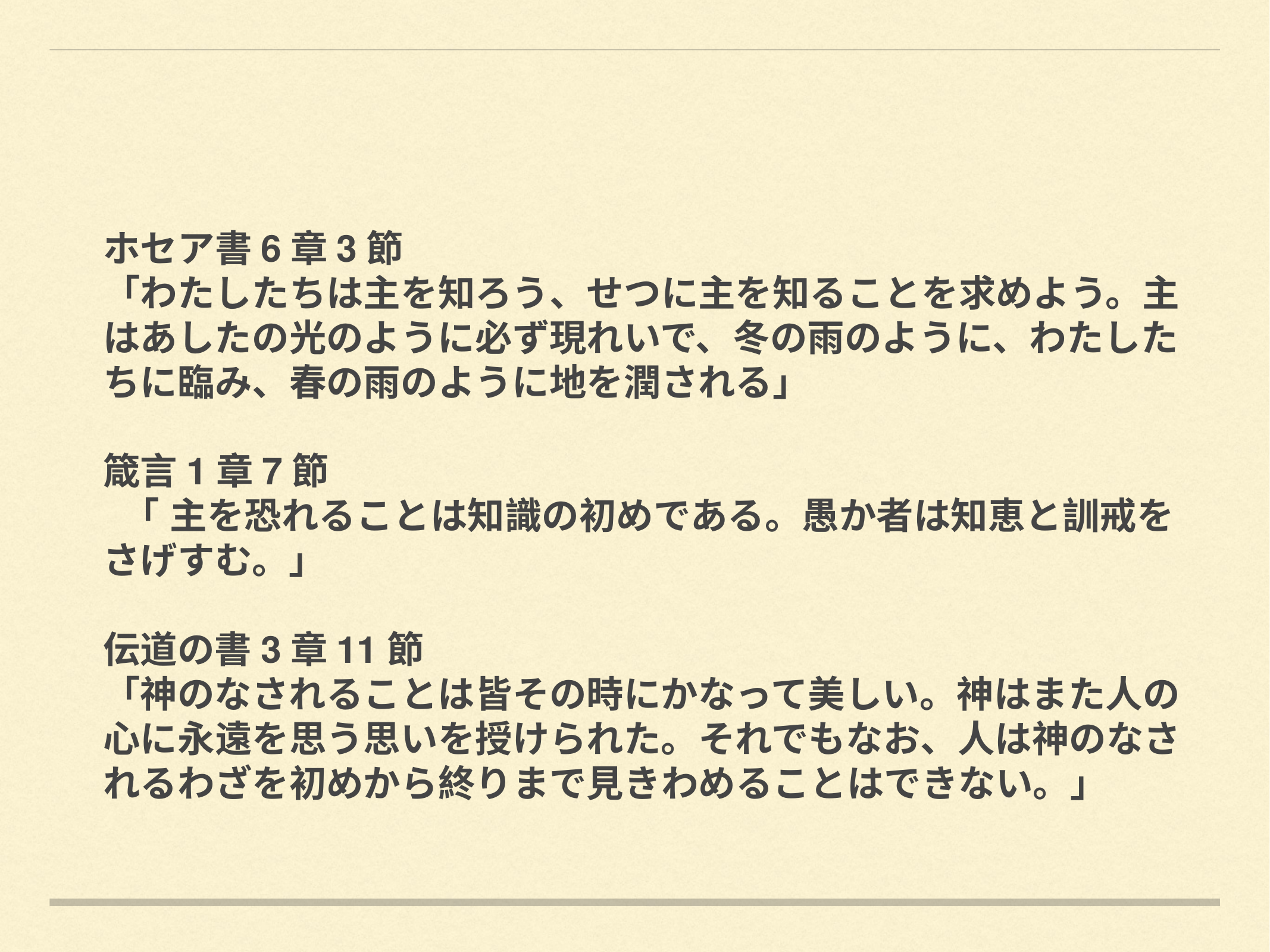

ホセア書6章3節
「わたしたちは主を知ろう、せつに主を知ることを求めよう。主はあしたの光のように必ず現れいで、冬の雨のように、わたしたちに臨み、春の雨のように地を潤される」

箴言1章7節
 「 主を恐れることは知識の初めである。愚か者は知恵と訓戒をさげすむ。」

伝道の書3章11節
「神のなされることは皆その時にかなって美しい。神はまた人の心に永遠を思う思いを授けられた。それでもなお、人は神のなされるわざを初めから終りまで見きわめることはできない。」